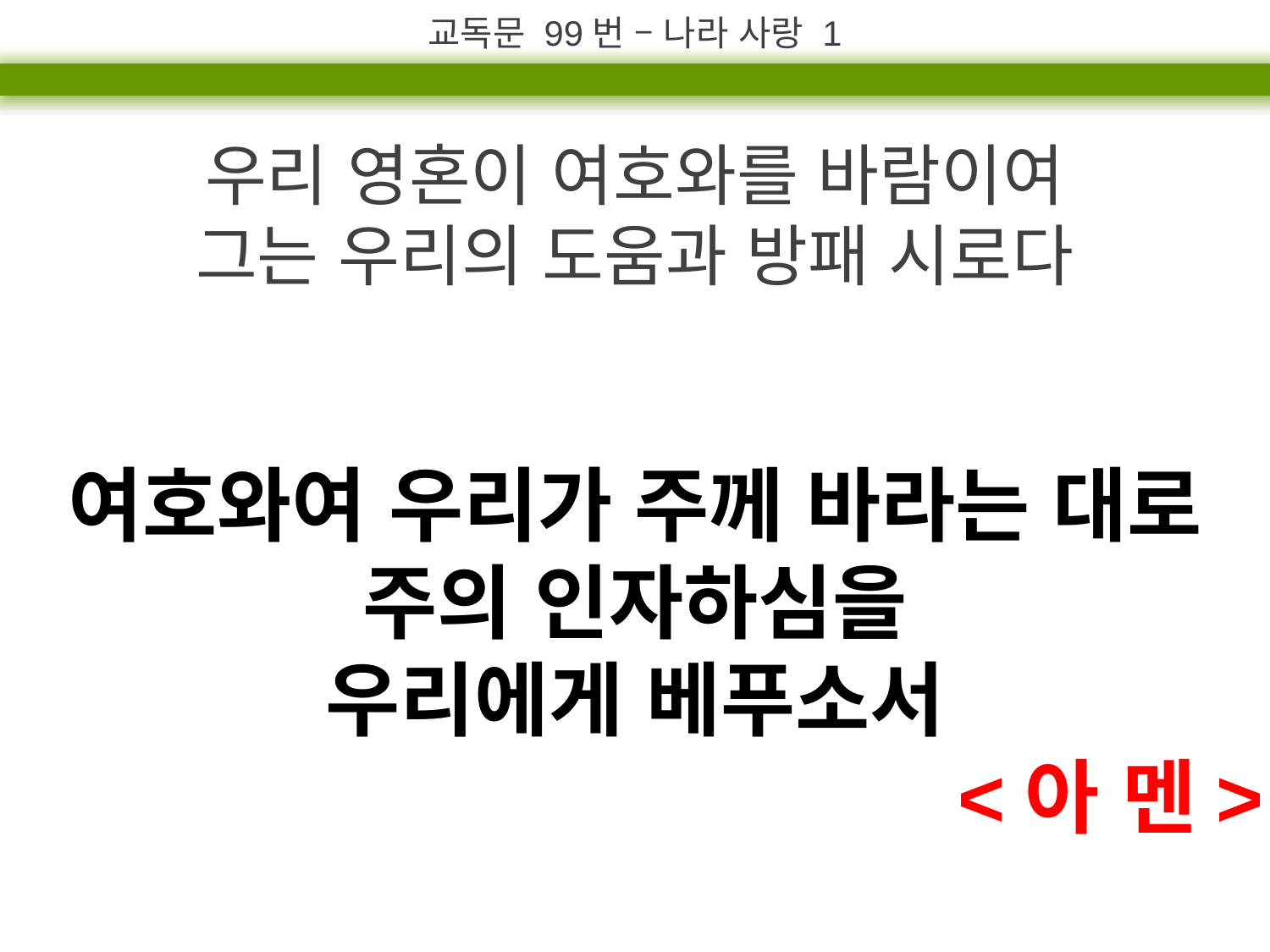

교독문 99번 – 나라 사랑 1

우리 영혼이 여호와를 바람이여
그는 우리의 도움과 방패 시로다
여호와여 우리가 주께 바라는 대로 주의 인자하심을
우리에게 베푸소서
<아 멘>